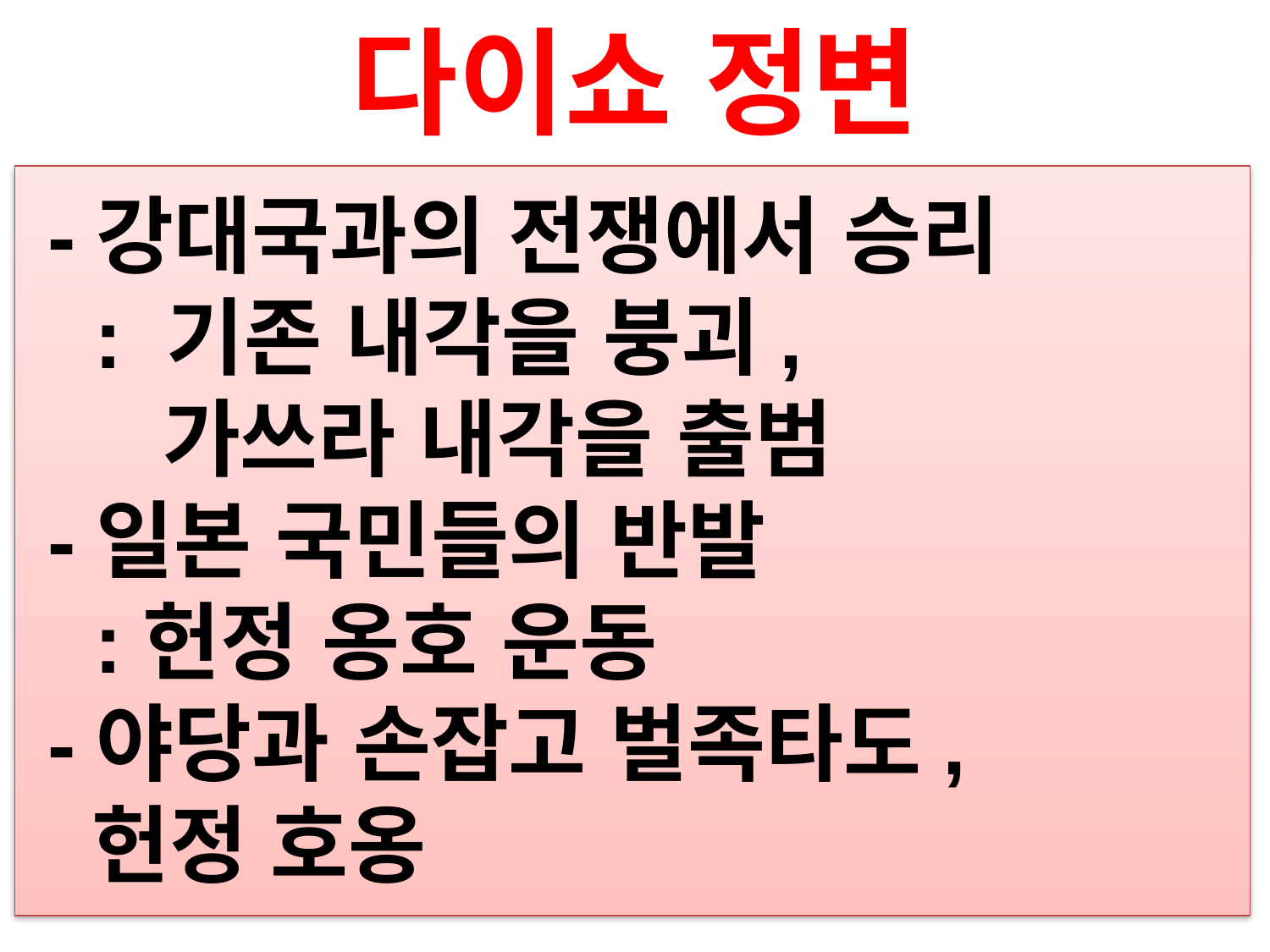

# 다이쇼 정변

-강대국과의 전쟁에서 승리
  : 기존 내각을 붕괴,
    가쓰라 내각을 출범
-일본 국민들의 반발
  :헌정 옹호 운동
-야당과 손잡고 벌족타도,
 헌정 호옹